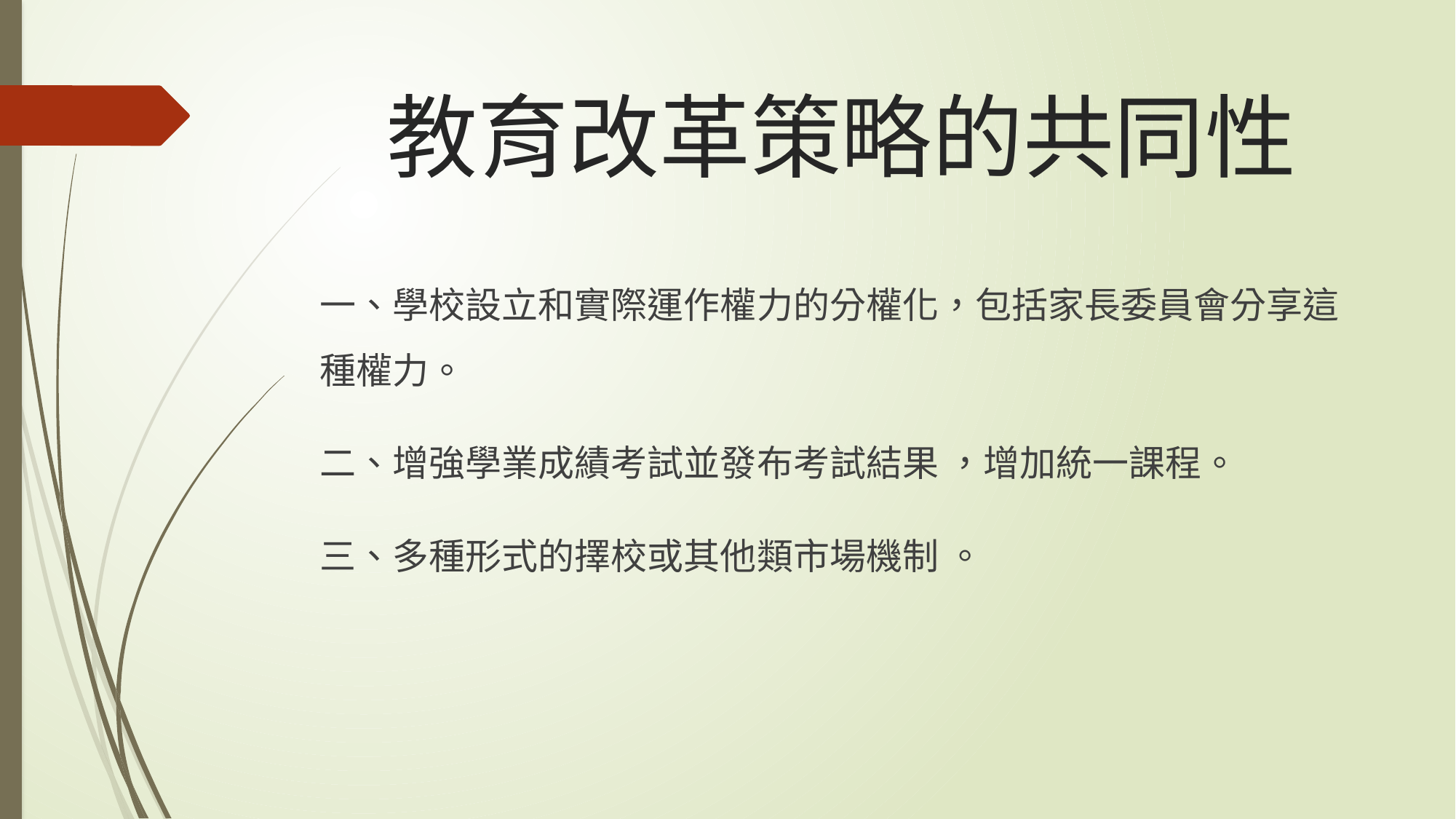

# 教育改革策略的共同性
一、學校設立和實際運作權力的分權化，包括家長委員會分享這種權力。
二、增強學業成績考試並發布考試結果 ，增加統一課程。
三、多種形式的擇校或其他類市場機制 。